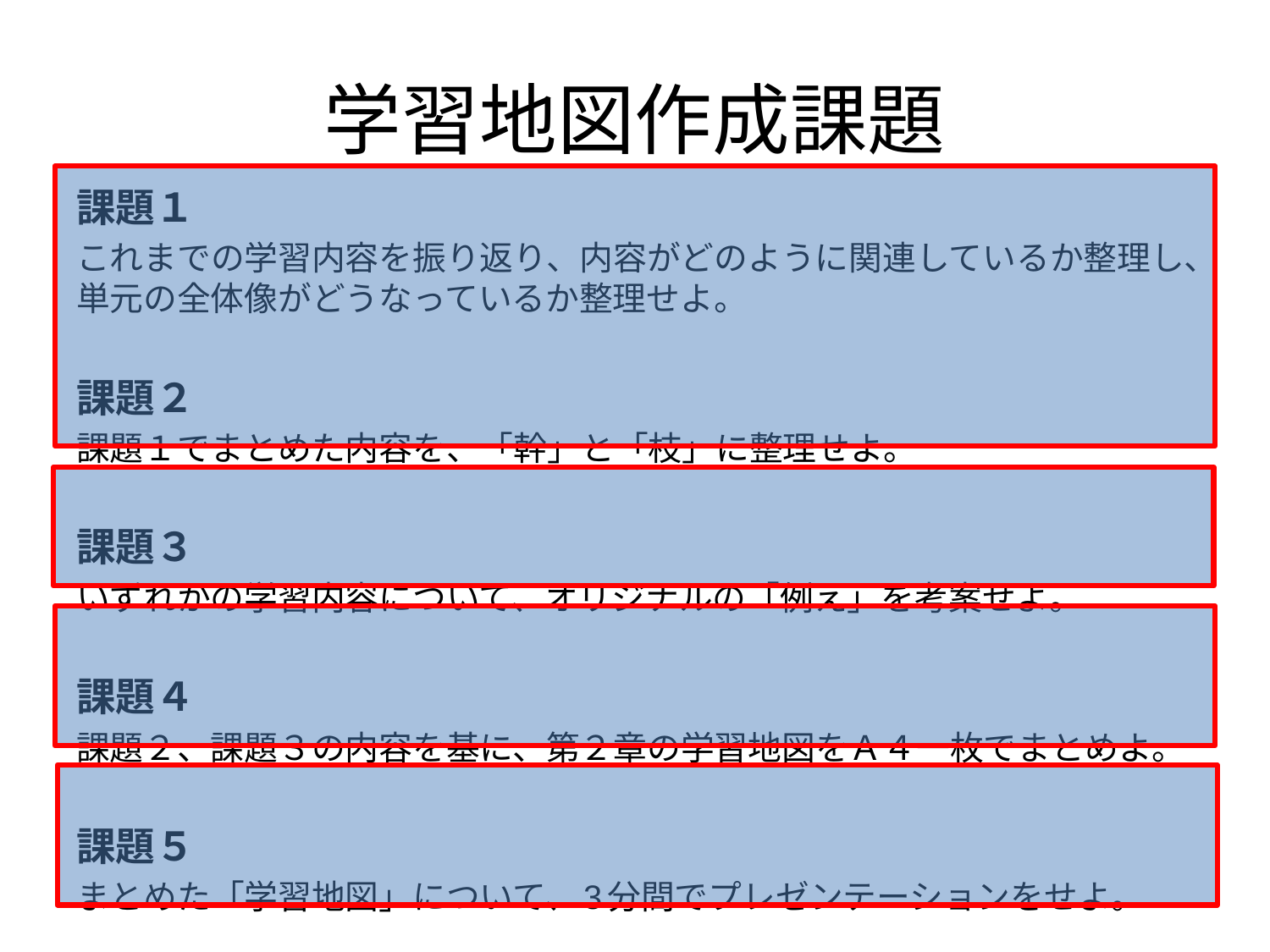

# 学習地図作成課題

課題１
これまでの学習内容を振り返り、内容がどのように関連しているか整理し、単元の全体像がどうなっているか整理せよ。

課題２
課題１でまとめた内容を、「幹」と「枝」に整理せよ。

課題３
いずれかの学習内容について、オリジナルの「例え」を考案せよ。

課題４
課題２、課題３の内容を基に、第２章の学習地図をＡ４一枚でまとめよ。

課題５
まとめた「学習地図」について、3分間でプレゼンテーションをせよ。